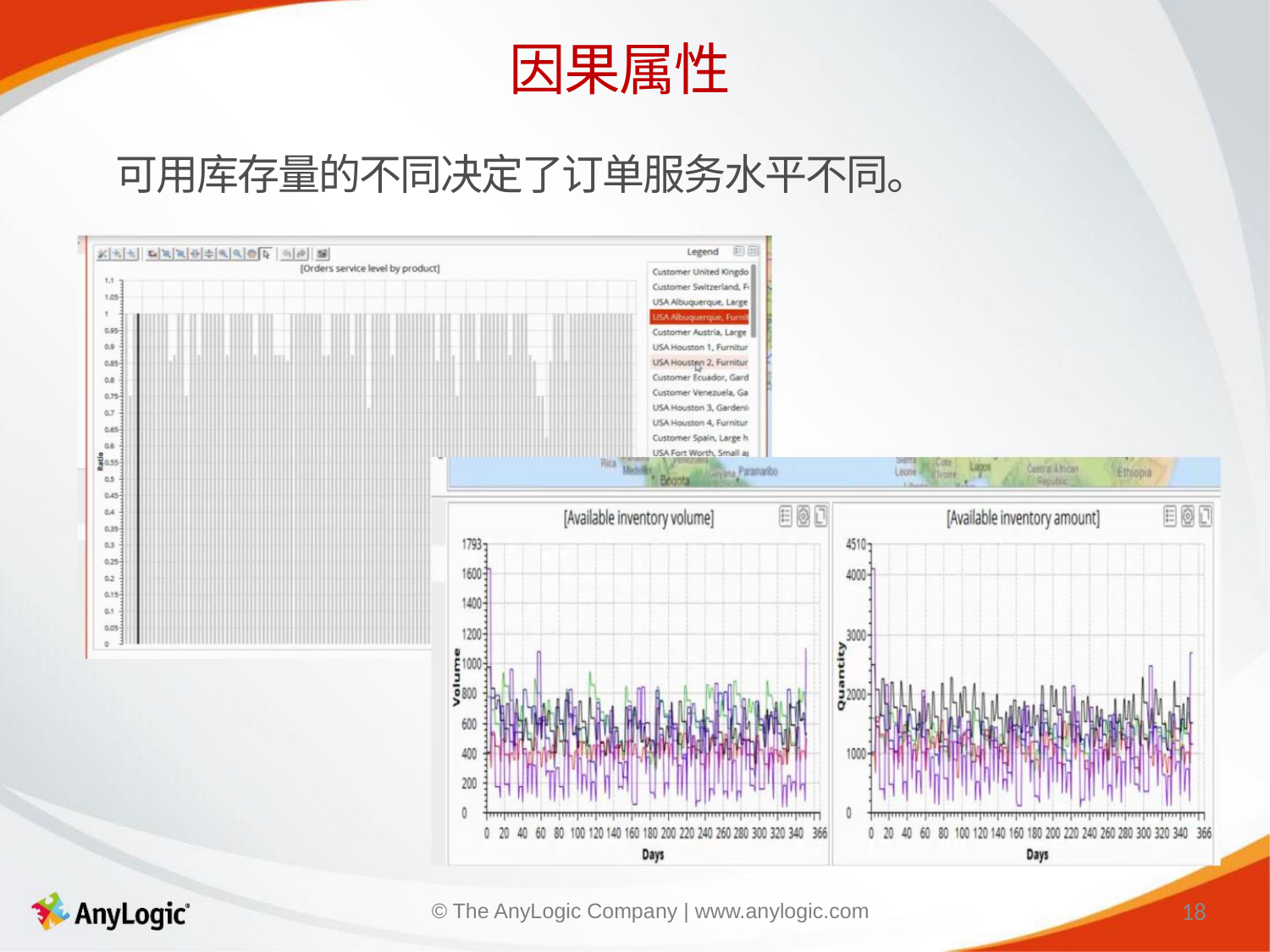

因果属性
可用库存量的不同决定了订单服务水平不同。
18
© The AnyLogic Company | www.anylogic.com